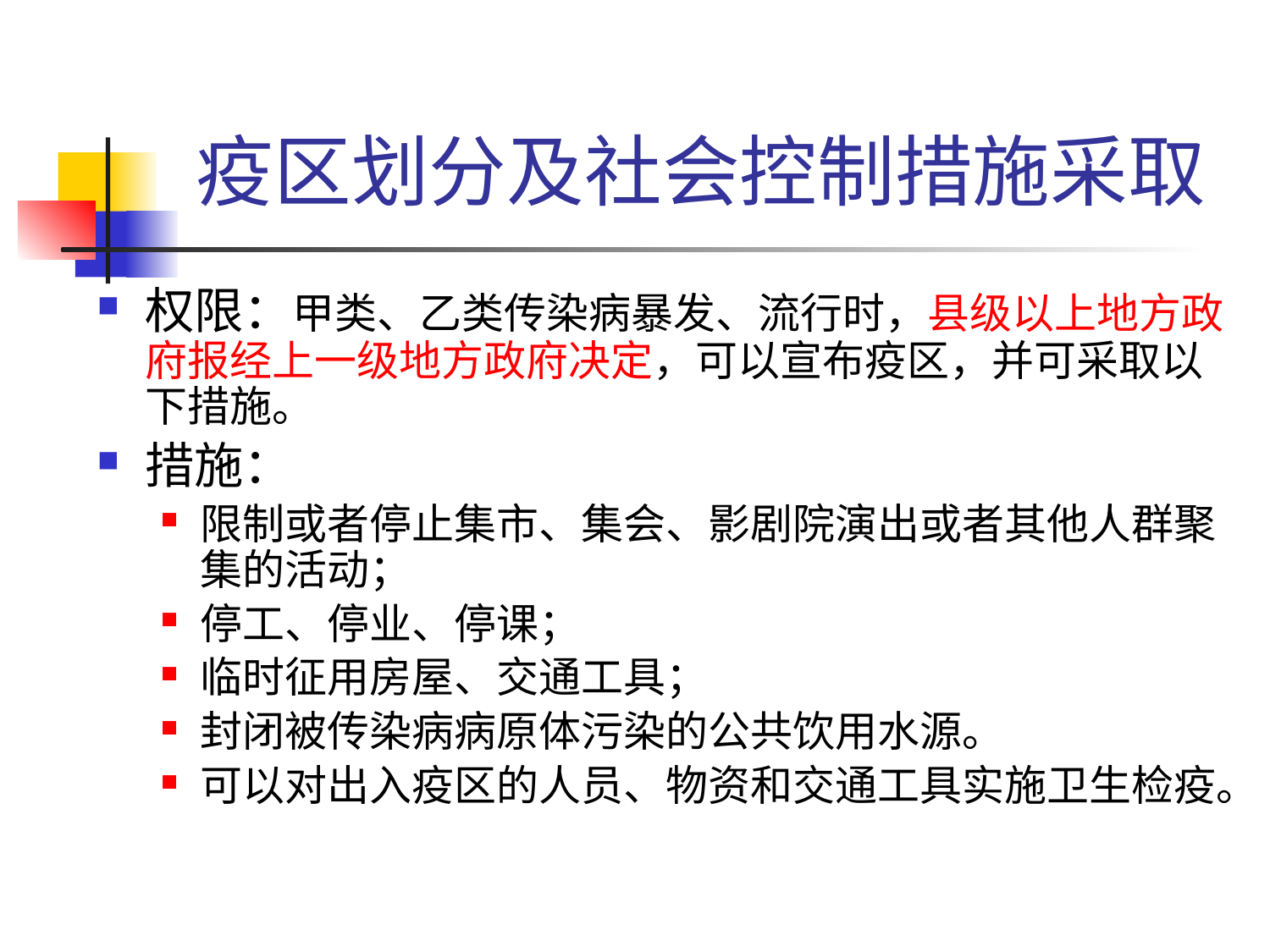

# 疫区划分及社会控制措施采取
权限：甲类、乙类传染病暴发、流行时，县级以上地方政府报经上一级地方政府决定，可以宣布疫区，并可采取以下措施。
措施：
限制或者停止集市、集会、影剧院演出或者其他人群聚集的活动；
停工、停业、停课；
临时征用房屋、交通工具；
封闭被传染病病原体污染的公共饮用水源。
可以对出入疫区的人员、物资和交通工具实施卫生检疫。